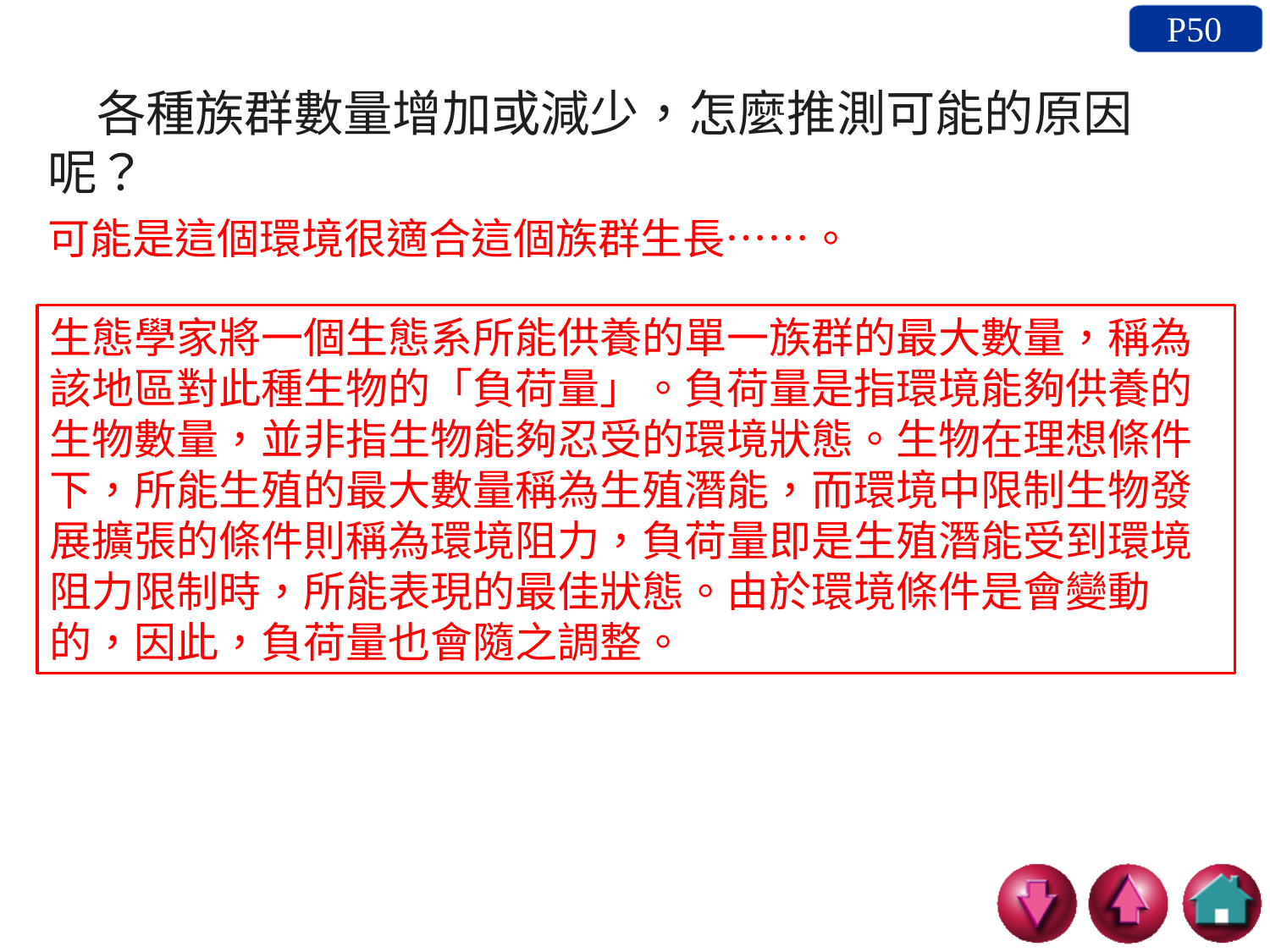

P50
　各種族群數量增加或減少，怎麼推測可能的原因呢？
可能是這個環境很適合這個族群生長……。
生態學家將一個生態系所能供養的單一族群的最大數量，稱為該地區對此種生物的「負荷量」。負荷量是指環境能夠供養的生物數量，並非指生物能夠忍受的環境狀態。生物在理想條件下，所能生殖的最大數量稱為生殖潛能，而環境中限制生物發展擴張的條件則稱為環境阻力，負荷量即是生殖潛能受到環境阻力限制時，所能表現的最佳狀態。由於環境條件是會變動的，因此，負荷量也會隨之調整。